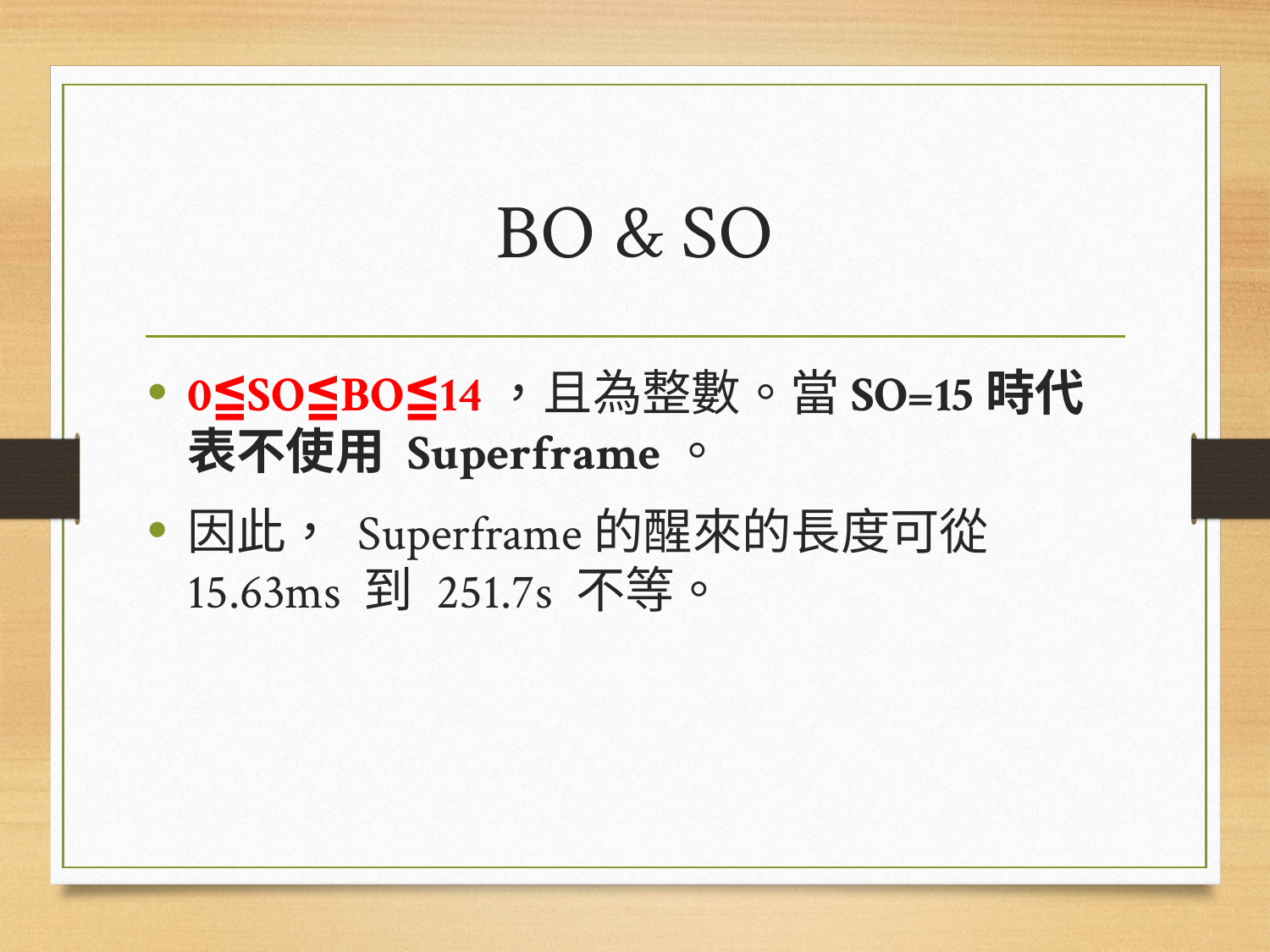

# BO & SO
0≦SO≦BO≦14，且為整數。當SO=15時代表不使用 Superframe。
因此， Superframe的醒來的長度可從15.63ms 到 251.7s 不等。